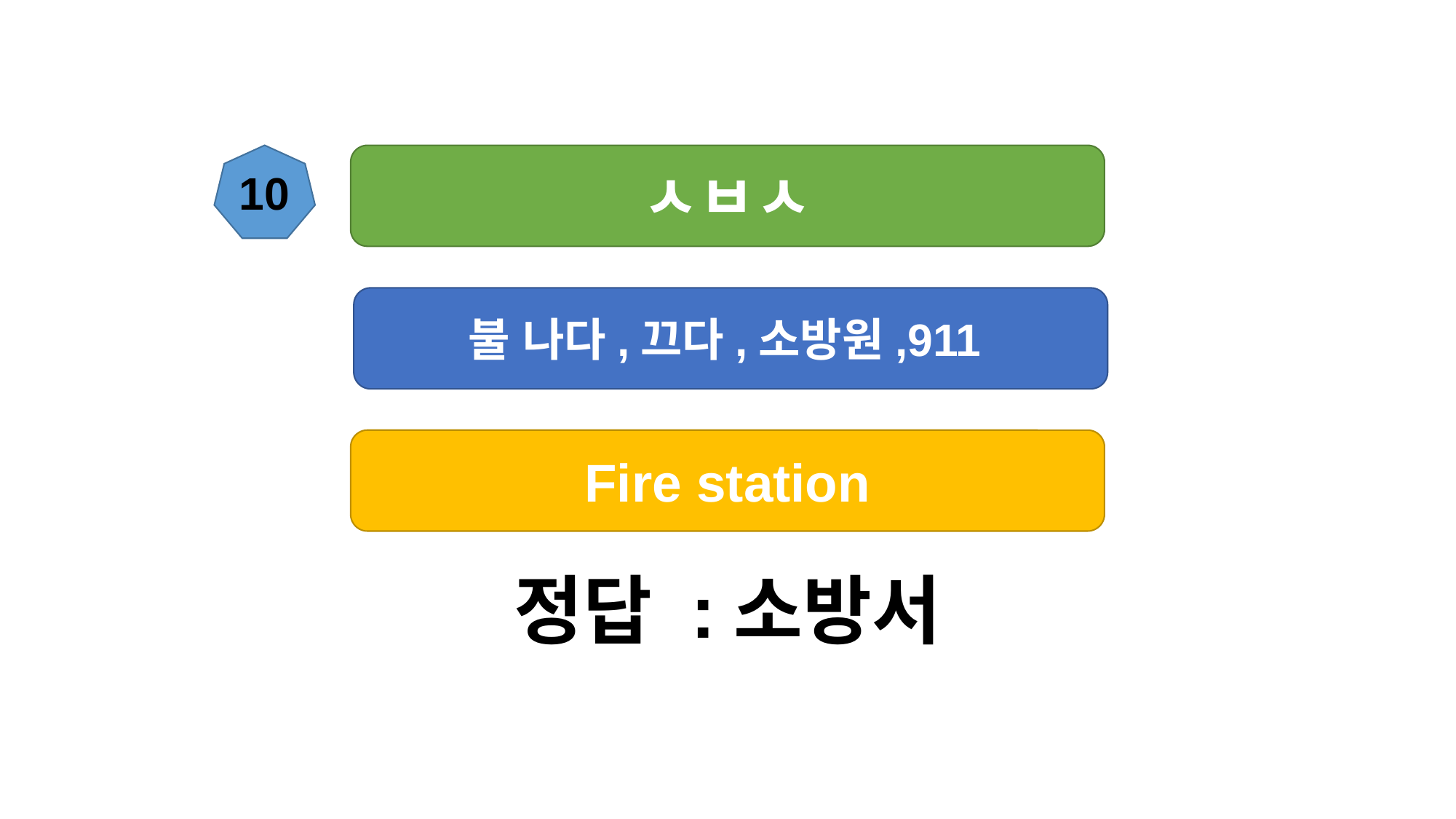

10
ㅅㅂㅅ
불 나다,끄다,소방원,911
Fire station
정답 :소방서